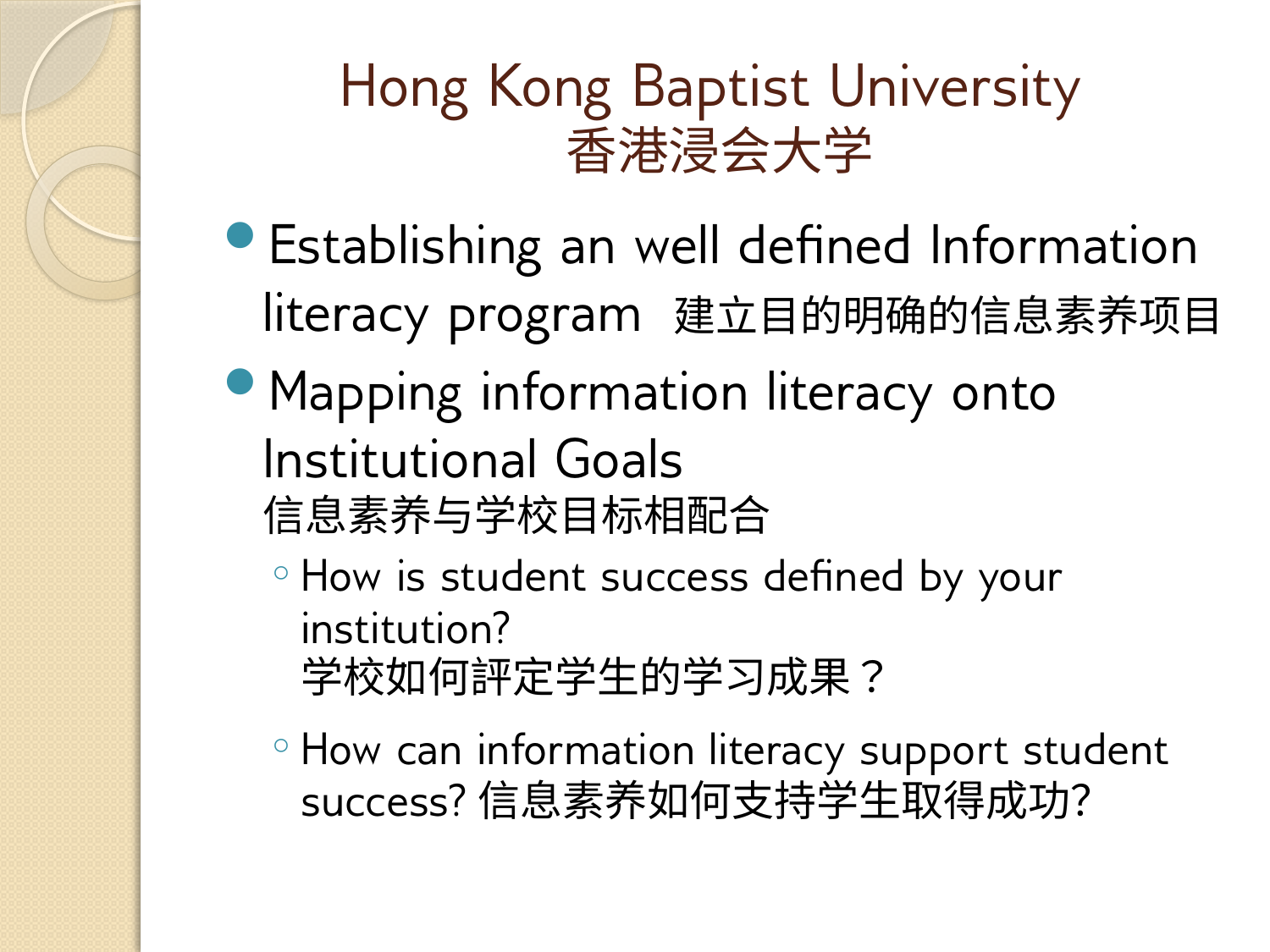

# Hong Kong Baptist University 香港浸会大学
Establishing an well defined Information literacy program 建立目的明确的信息素养项目
Mapping information literacy onto Institutional Goals
信息素养与学校目标相配合
How is student success defined by your institution?
学校如何評定学生的学习成果？
How can information literacy support student success?信息素养如何支持学生取得成功？